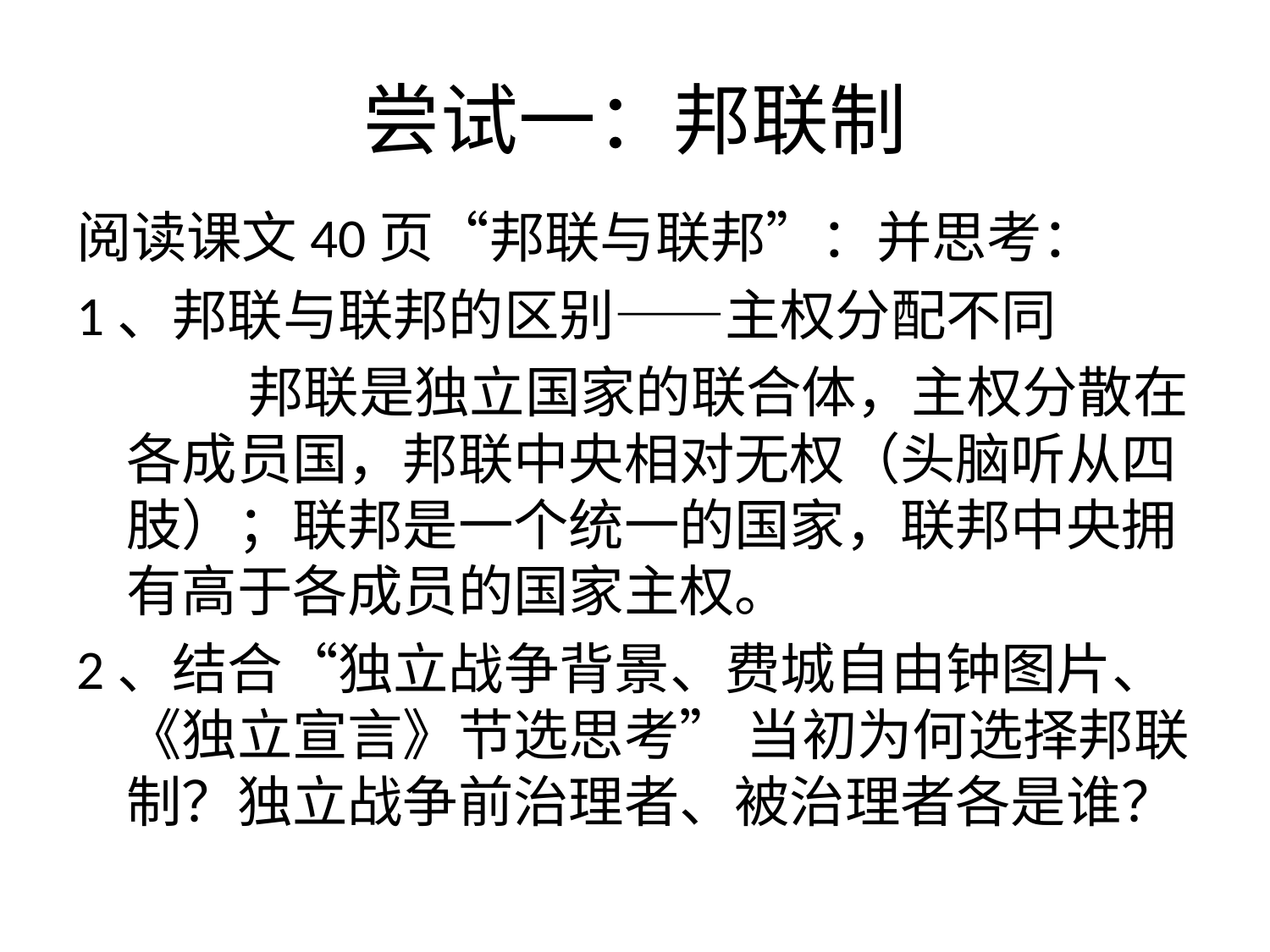

# 尝试一：邦联制
阅读课文40页“邦联与联邦”：并思考：
1、邦联与联邦的区别——主权分配不同
             邦联是独立国家的联合体，主权分散在各成员国，邦联中央相对无权（头脑听从四肢）；联邦是一个统一的国家，联邦中央拥有高于各成员的国家主权。
2、结合“独立战争背景、费城自由钟图片、《独立宣言》节选思考” 当初为何选择邦联制？独立战争前治理者、被治理者各是谁？